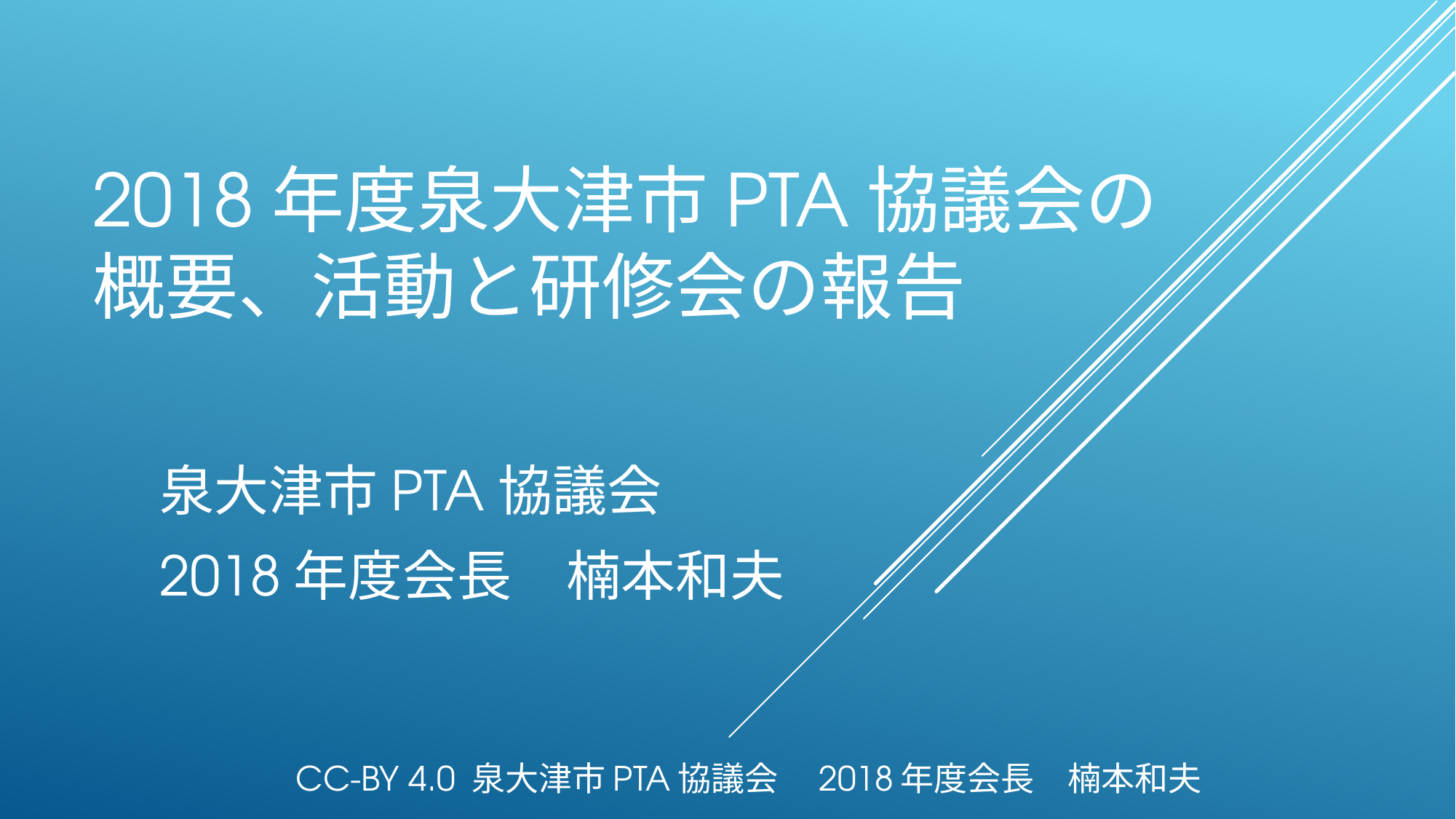

# 2018年度泉大津市PTA協議会の 概要、活動と研修会の報告
泉大津市PTA協議会
2018年度会長　楠本和夫
CC-BY 4.0 泉大津市PTA協議会　2018年度会長　楠本和夫